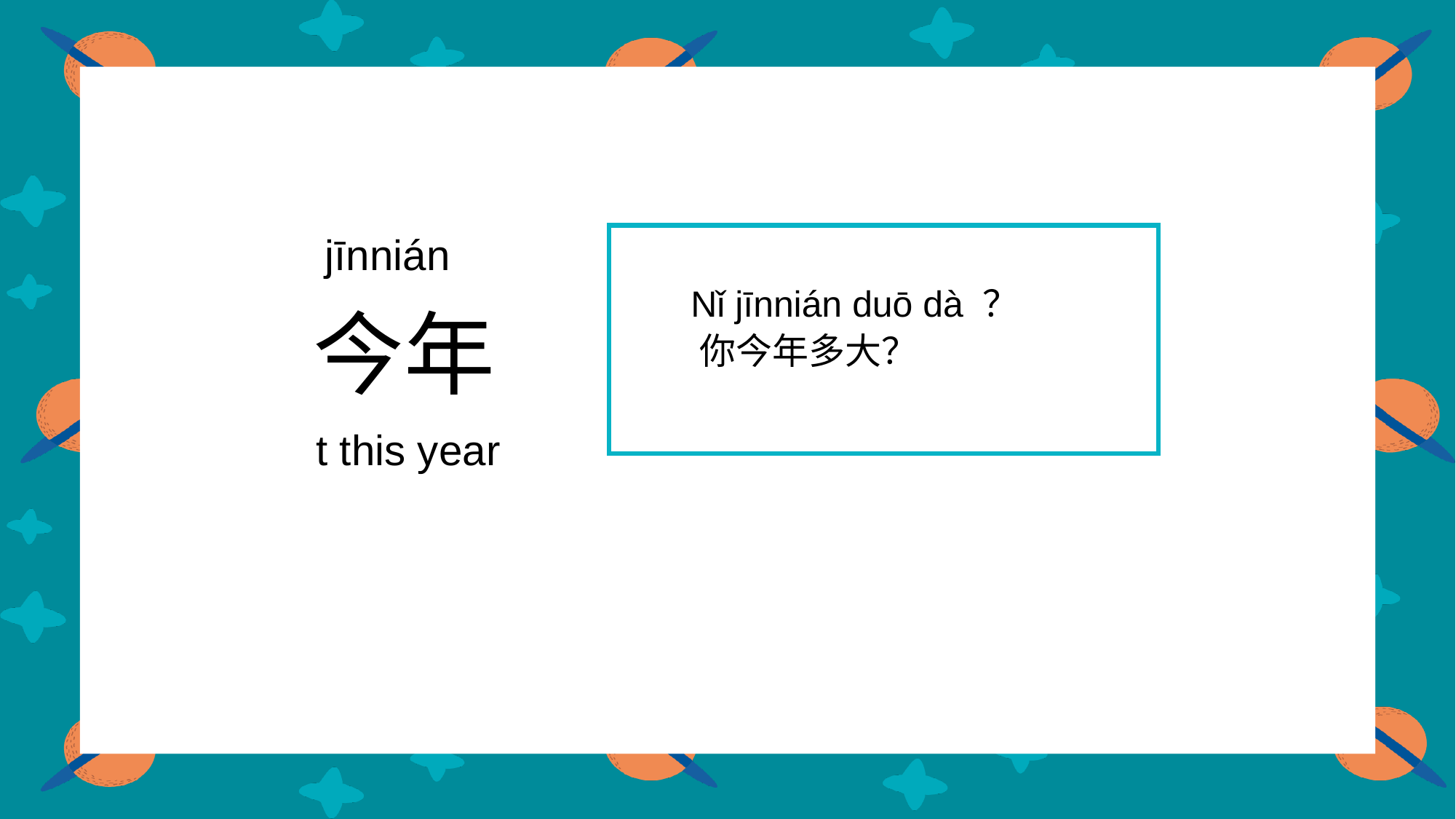

jīnnián

Nǐ jīnnián duō dà ？
今年
你今年多大？
t this year